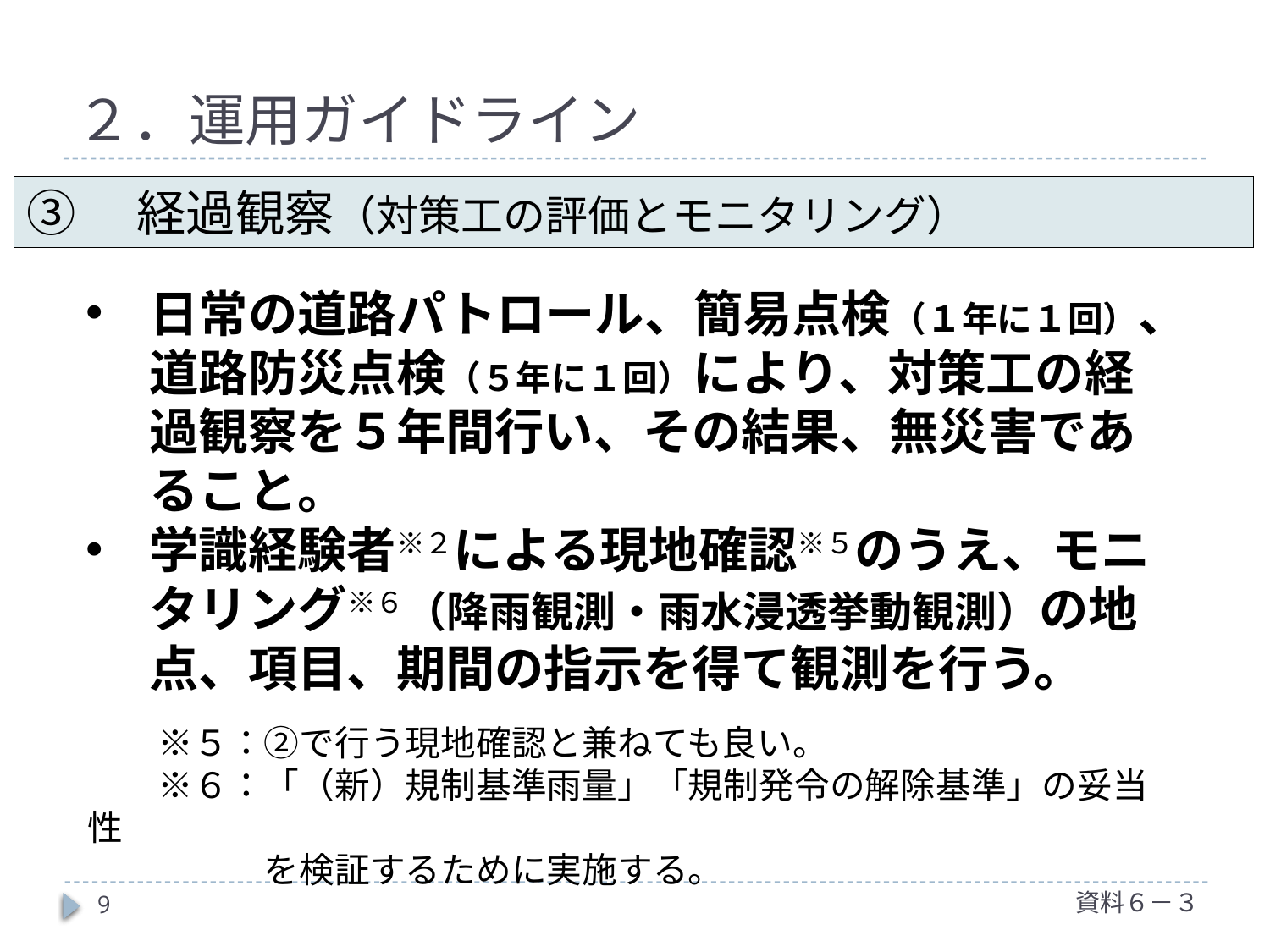

# ２．運用ガイドライン
③　経過観察（対策工の評価とモニタリング）
日常の道路パトロール、簡易点検（１年に１回）、道路防災点検（５年に１回）により、対策工の経過観察を５年間行い、その結果、無災害であること。
学識経験者※２による現地確認※５のうえ、モニタリング※６（降雨観測・雨水浸透挙動観測）の地点、項目、期間の指示を得て観測を行う。
　　※５：②で行う現地確認と兼ねても良い。
　　※６：「（新）規制基準雨量」「規制発令の解除基準」の妥当性
　　　　　を検証するために実施する。
資料６－３
9